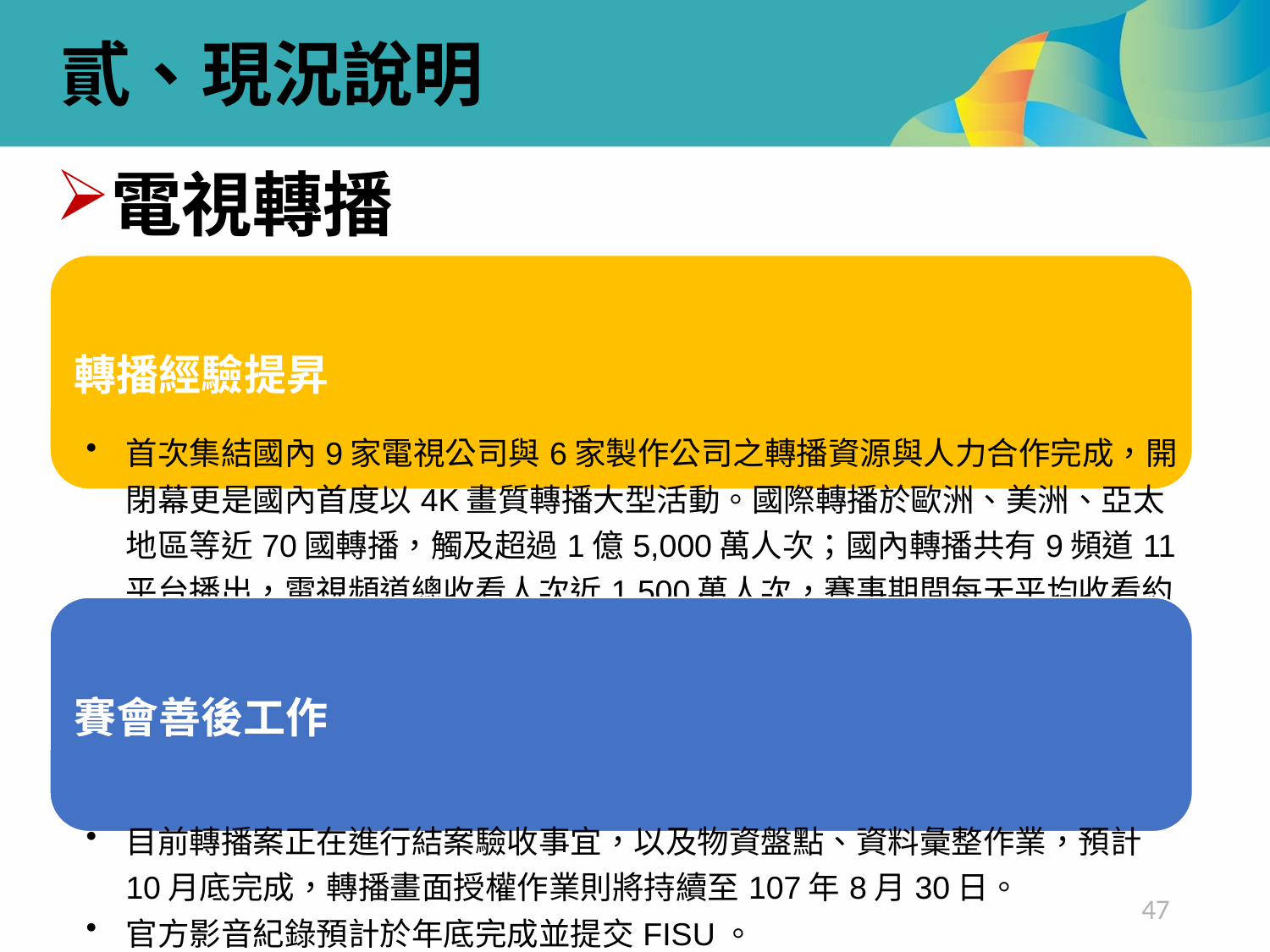

貳、現況說明
電視轉播
轉播經驗提昇
首次集結國內9家電視公司與6家製作公司之轉播資源與人力合作完成，開閉幕更是國內首度以4K畫質轉播大型活動。國際轉播於歐洲、美洲、亞太地區等近70國轉播，觸及超過1億5,000萬人次；國內轉播共有9頻道11平台播出，電視頻道總收看人次近1,500萬人次，賽事期間每天平均收看約538萬人次。
目前轉播案正在進行結案驗收事宜，以及物資盤點、資料彙整作業，預計10月底完成，轉播畫面授權作業則將持續至107年8月30日。
賽會善後工作
官方影音紀錄預計於年底完成並提交FISU。
47